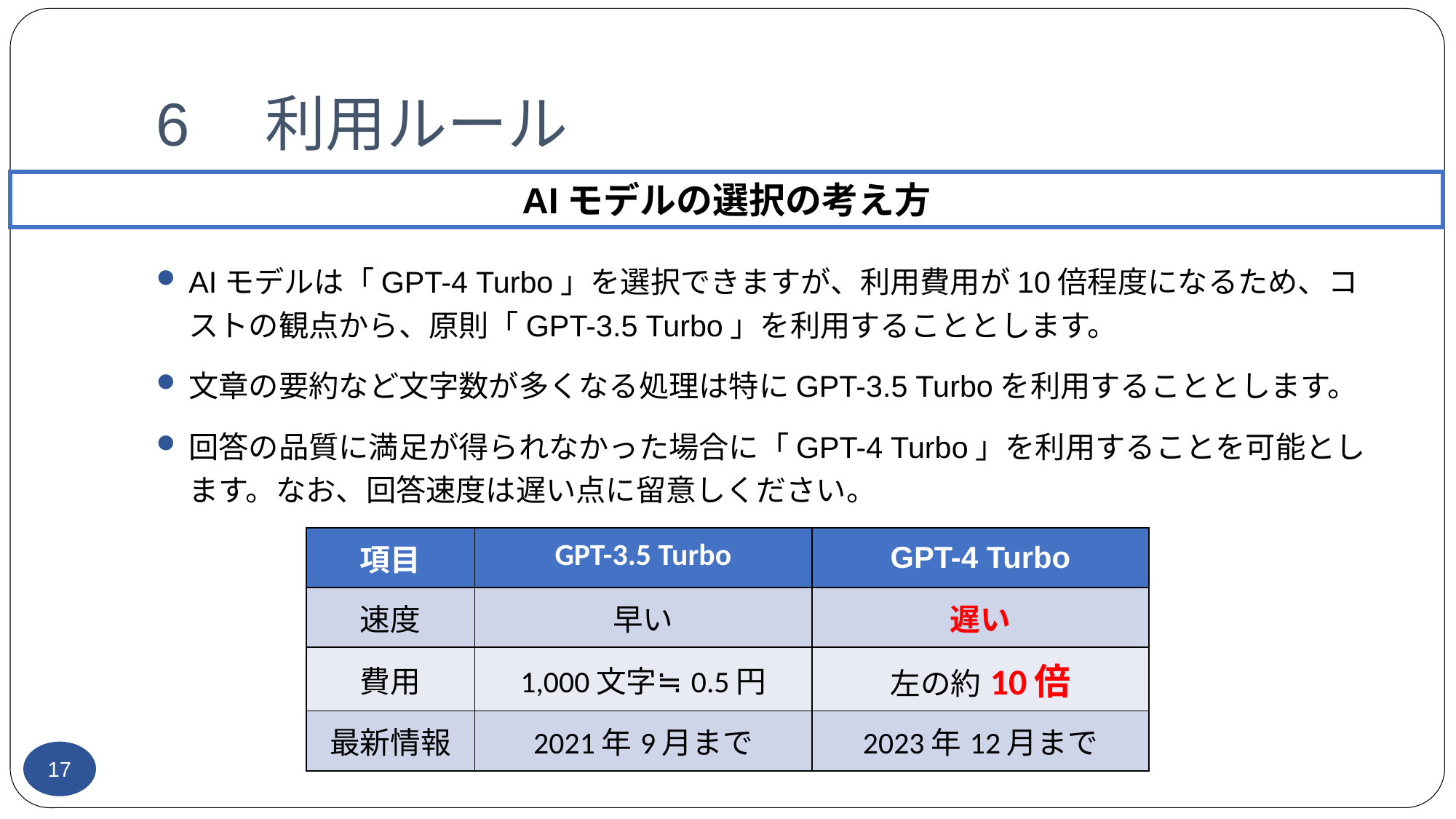

# 6	利用ルール
AIモデルの選択の考え方
AIモデルは「GPT-4 Turbo」を選択できますが、利用費用が10倍程度になるため、コストの観点から、原則「GPT-3.5 Turbo」を利用することとします。
文章の要約など文字数が多くなる処理は特にGPT-3.5 Turboを利用することとします。
回答の品質に満足が得られなかった場合に「GPT-4 Turbo」を利用することを可能とします。なお、回答速度は遅い点に留意しください。
| 項目 | GPT-3.5 Turbo | GPT-4 Turbo |
| --- | --- | --- |
| 速度 | 早い | 遅い |
| 費用 | 1,000文字≒0.5円 | 左の約10倍 |
| 最新情報 | 2021年9月まで | 2023年12月まで |
17